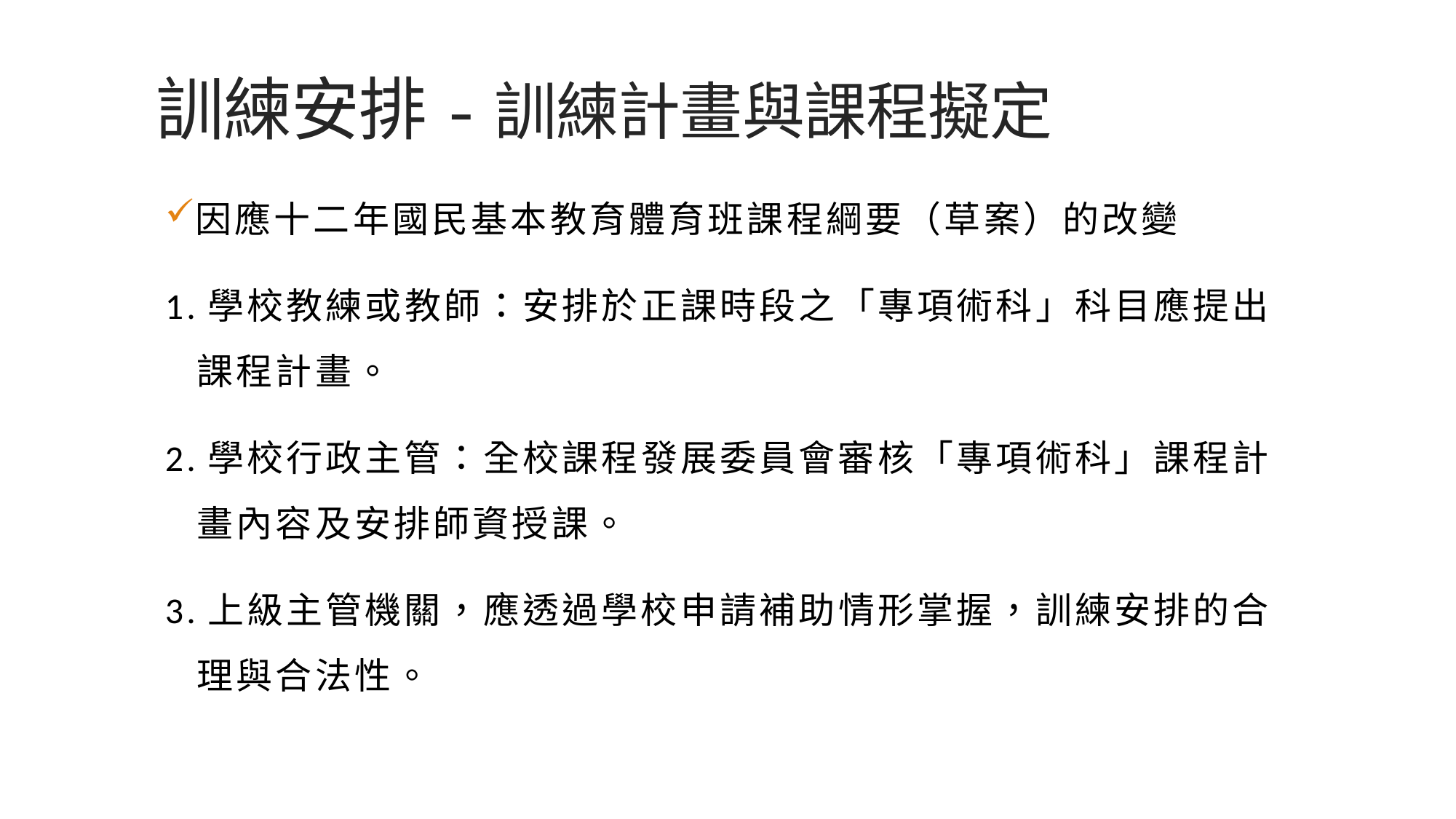

# 訓練安排-訓練計畫與課程擬定
因應十二年國民基本教育體育班課程綱要（草案）的改變
1.學校教練或教師：安排於正課時段之「專項術科」科目應提出課程計畫。
2.學校行政主管：全校課程發展委員會審核「專項術科」課程計畫內容及安排師資授課。
3.上級主管機關，應透過學校申請補助情形掌握，訓練安排的合理與合法性。
18